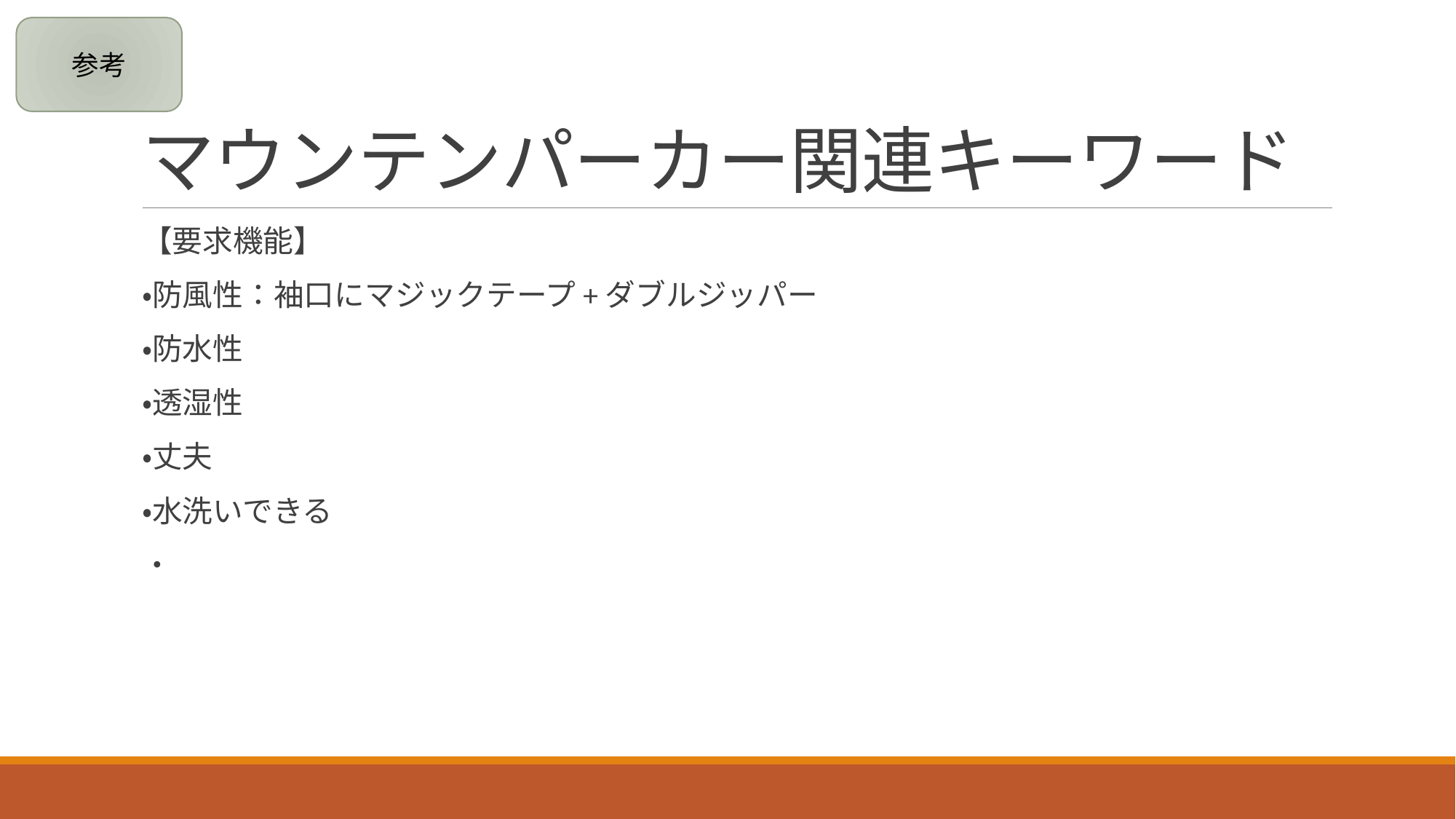

参考
# マウンテンパーカー関連キーワード
【要求機能】
・防風性：袖口にマジックテープ+ダブルジッパー
・防水性
・透湿性
・丈夫
・水洗いできる
・